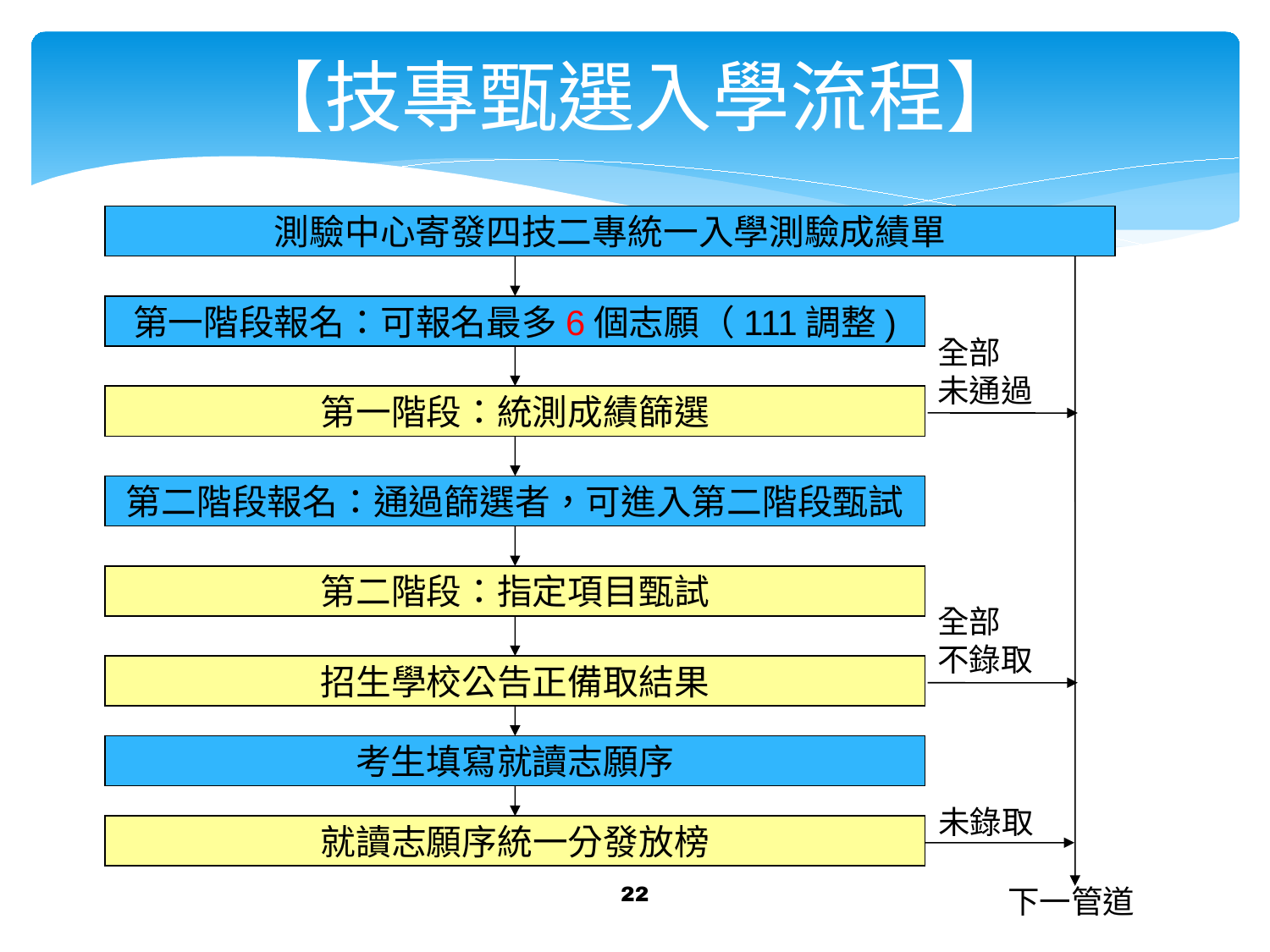

【技專甄選入學流程】
測驗中心寄發四技二專統一入學測驗成績單

第一階段報名：可報名最多6個志願（111調整)
全部
未通過

第一階段：統測成績篩選

第二階段報名：通過篩選者，可進入第二階段甄試

第二階段：指定項目甄試
全部
不錄取

招生學校公告正備取結果

考生填寫就讀志願序

未錄取
就讀志願序統一分發放榜

22
下一管道